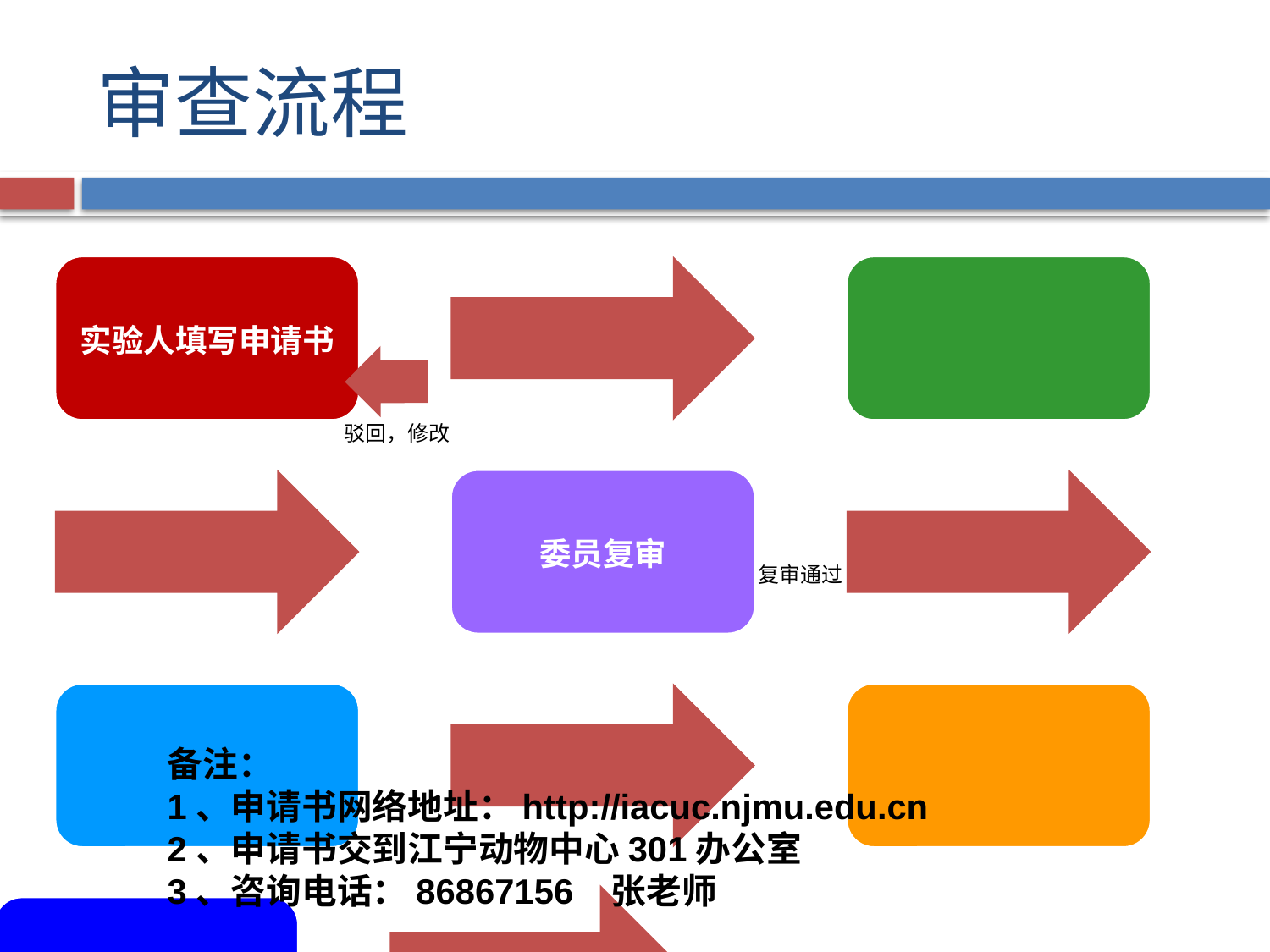

# 审查流程
实验人填写申请书
委员复审

驳回，修改
复审通过
备注：
1、申请书网络地址：http://iacuc.njmu.edu.cn
2、申请书交到江宁动物中心301办公室
3、咨询电话：86867156   张老师